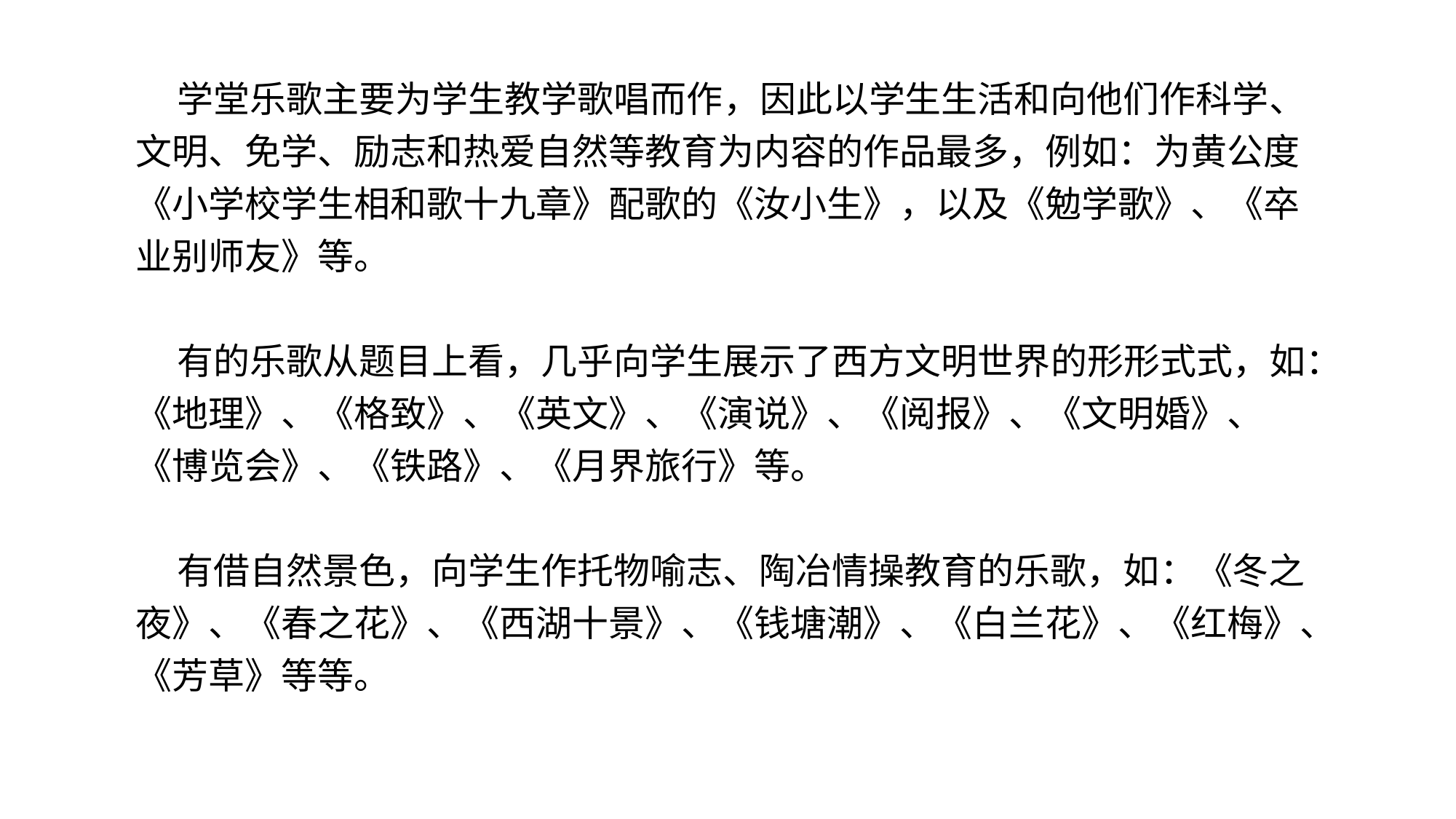

学堂乐歌主要为学生教学歌唱而作，因此以学生生活和向他们作科学、文明、免学、励志和热爱自然等教育为内容的作品最多，例如：为黄公度《小学校学生相和歌十九章》配歌的《汝小生》，以及《勉学歌》、《卒业别师友》等。

    有的乐歌从题目上看，几乎向学生展示了西方文明世界的形形式式，如：《地理》、《格致》、《英文》、《演说》、《阅报》、《文明婚》、《博览会》、《铁路》、《月界旅行》等。

    有借自然景色，向学生作托物喻志、陶冶情操教育的乐歌，如：《冬之夜》、《春之花》、《西湖十景》、《钱塘潮》、《白兰花》、《红梅》、《芳草》等等。